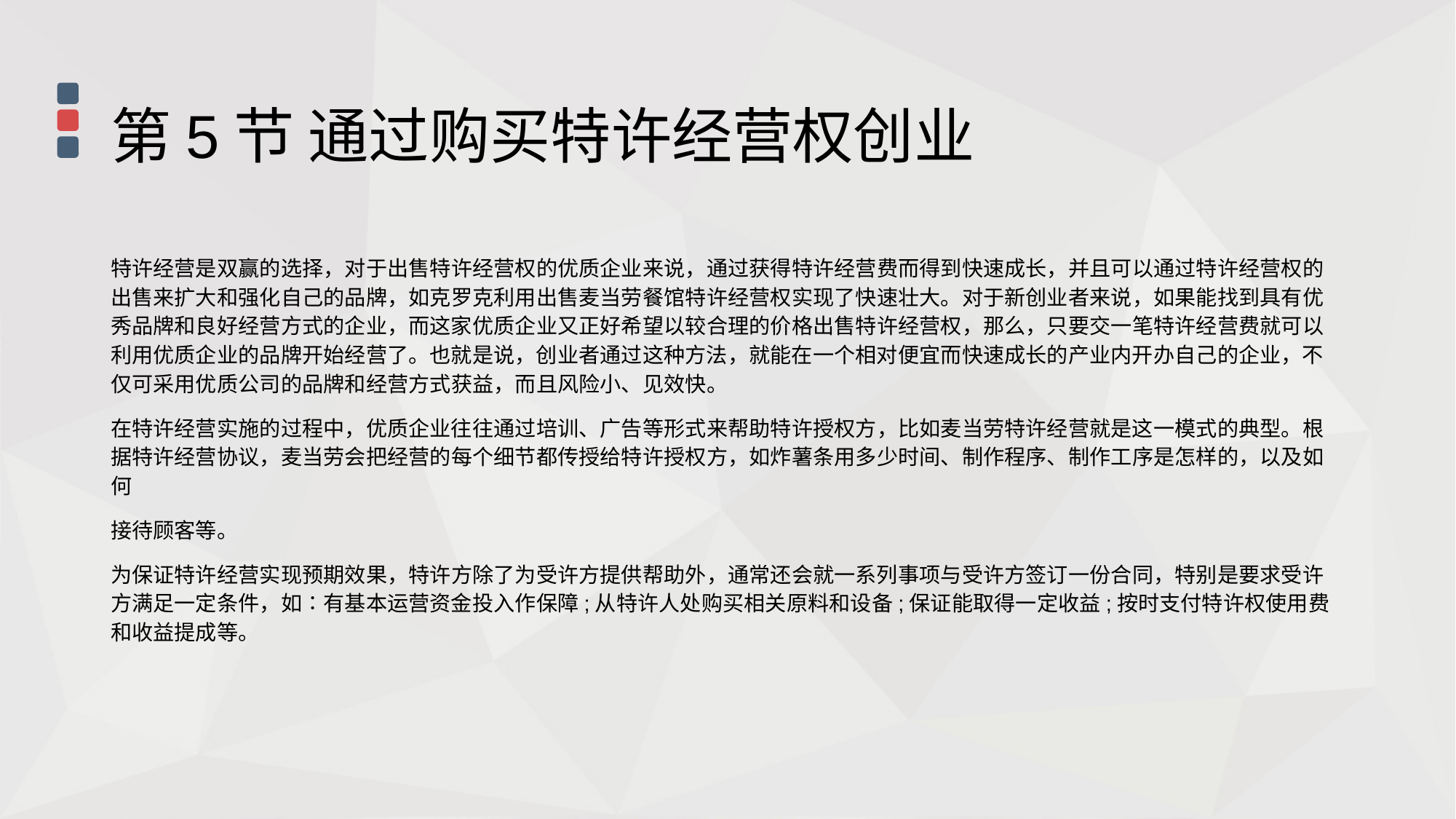

第5节 通过购买特许经营权创业
特许经营是双赢的选择，对于出售特许经营权的优质企业来说，通过获得特许经营费而得到快速成长，并且可以通过特许经营权的出售来扩大和强化自己的品牌，如克罗克利用出售麦当劳餐馆特许经营权实现了快速壮大。对于新创业者来说，如果能找到具有优秀品牌和良好经营方式的企业，而这家优质企业又正好希望以较合理的价格出售特许经营权，那么，只要交一笔特许经营费就可以利用优质企业的品牌开始经营了。也就是说，创业者通过这种方法，就能在一个相对便宜而快速成长的产业内开办自己的企业，不仅可采用优质公司的品牌和经营方式获益，而且风险小、见效快。
在特许经营实施的过程中，优质企业往往通过培训、广告等形式来帮助特许授权方，比如麦当劳特许经营就是这一模式的典型。根据特许经营协议，麦当劳会把经营的每个细节都传授给特许授权方，如炸薯条用多少时间、制作程序、制作工序是怎样的，以及如何
接待顾客等。
为保证特许经营实现预期效果，特许方除了为受许方提供帮助外，通常还会就一系列事项与受许方签订一份合同，特别是要求受许方满足一定条件，如∶有基本运营资金投入作保障;从特许人处购买相关原料和设备;保证能取得一定收益;按时支付特许权使用费和收益提成等。